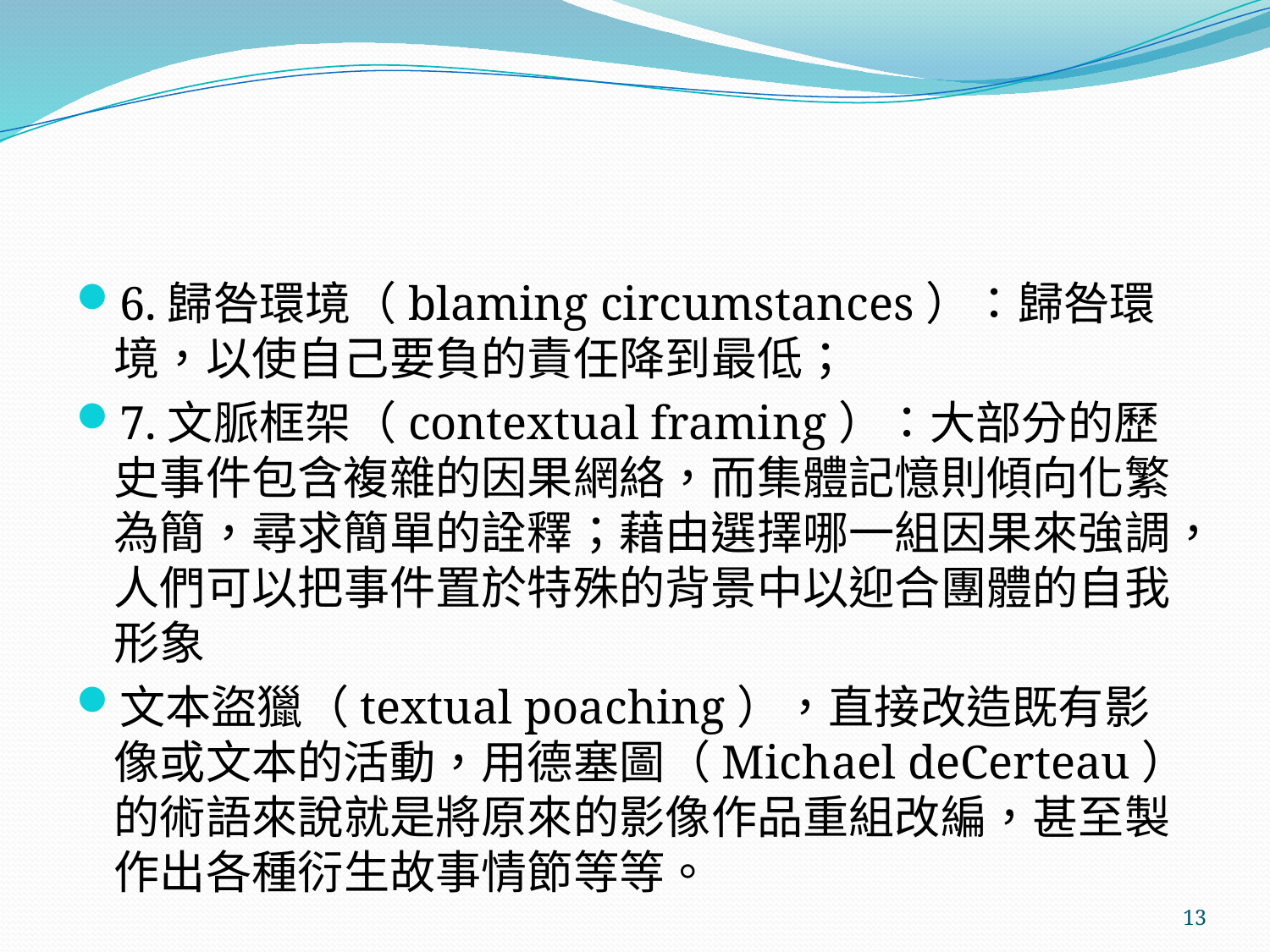

#
6.歸咎環境（blaming circumstances）：歸咎環境，以使自己要負的責任降到最低；
7.文脈框架（contextual framing）：大部分的歷史事件包含複雜的因果網絡，而集體記憶則傾向化繁為簡，尋求簡單的詮釋；藉由選擇哪一組因果來強調，人們可以把事件置於特殊的背景中以迎合團體的自我形象
文本盜獵（textual poaching），直接改造既有影像或文本的活動，用德塞圖（Michael deCerteau）的術語來說就是將原來的影像作品重組改編，甚至製作出各種衍生故事情節等等。
13